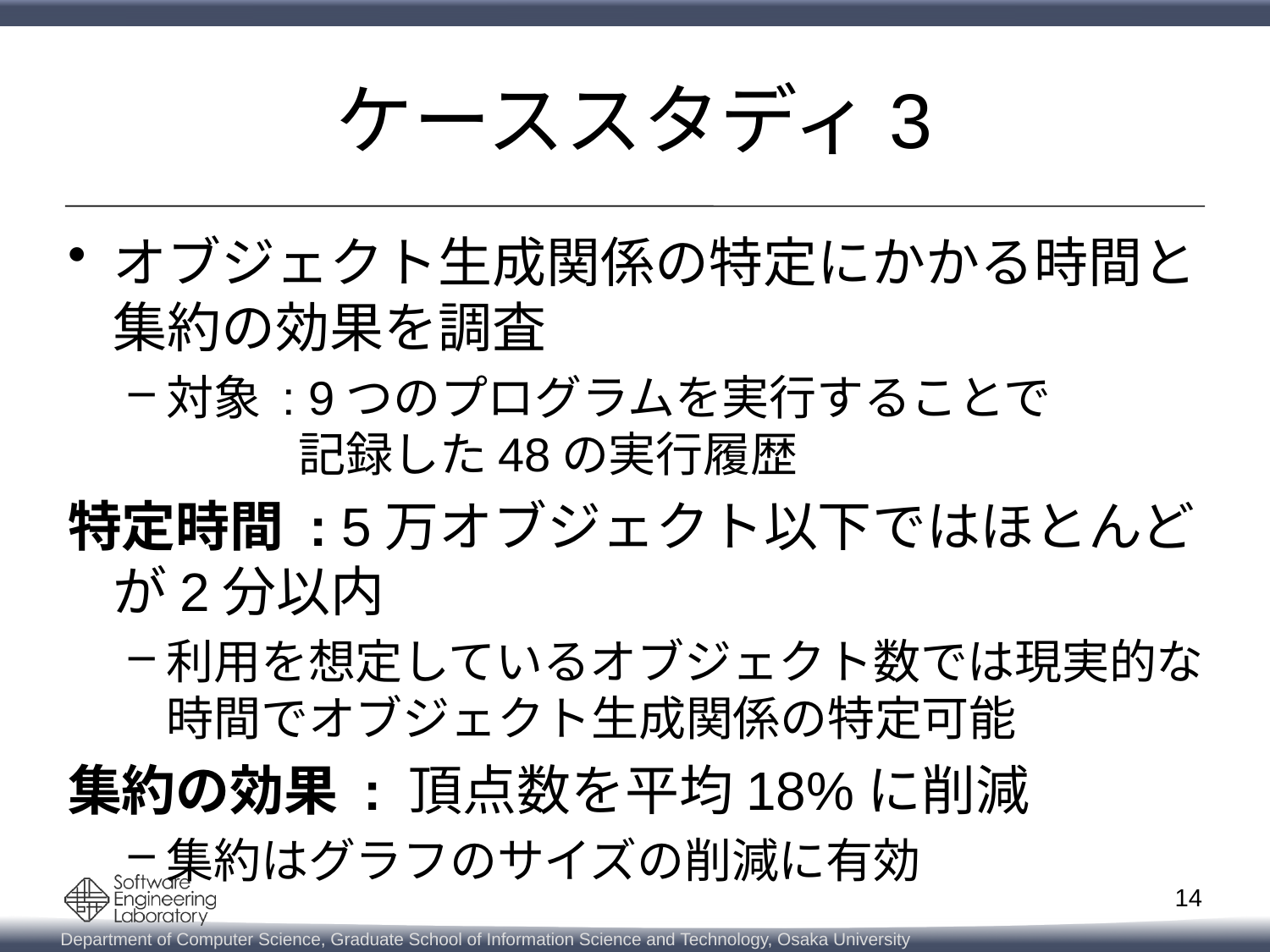

# ケーススタディ3
オブジェクト生成関係の特定にかかる時間と集約の効果を調査
対象 : 9つのプログラムを実行することで
　        記録した48の実行履歴
特定時間 : 5万オブジェクト以下ではほとんどが2分以内
利用を想定しているオブジェクト数では現実的な時間でオブジェクト生成関係の特定可能
集約の効果 : 頂点数を平均18%に削減
集約はグラフのサイズの削減に有効
14